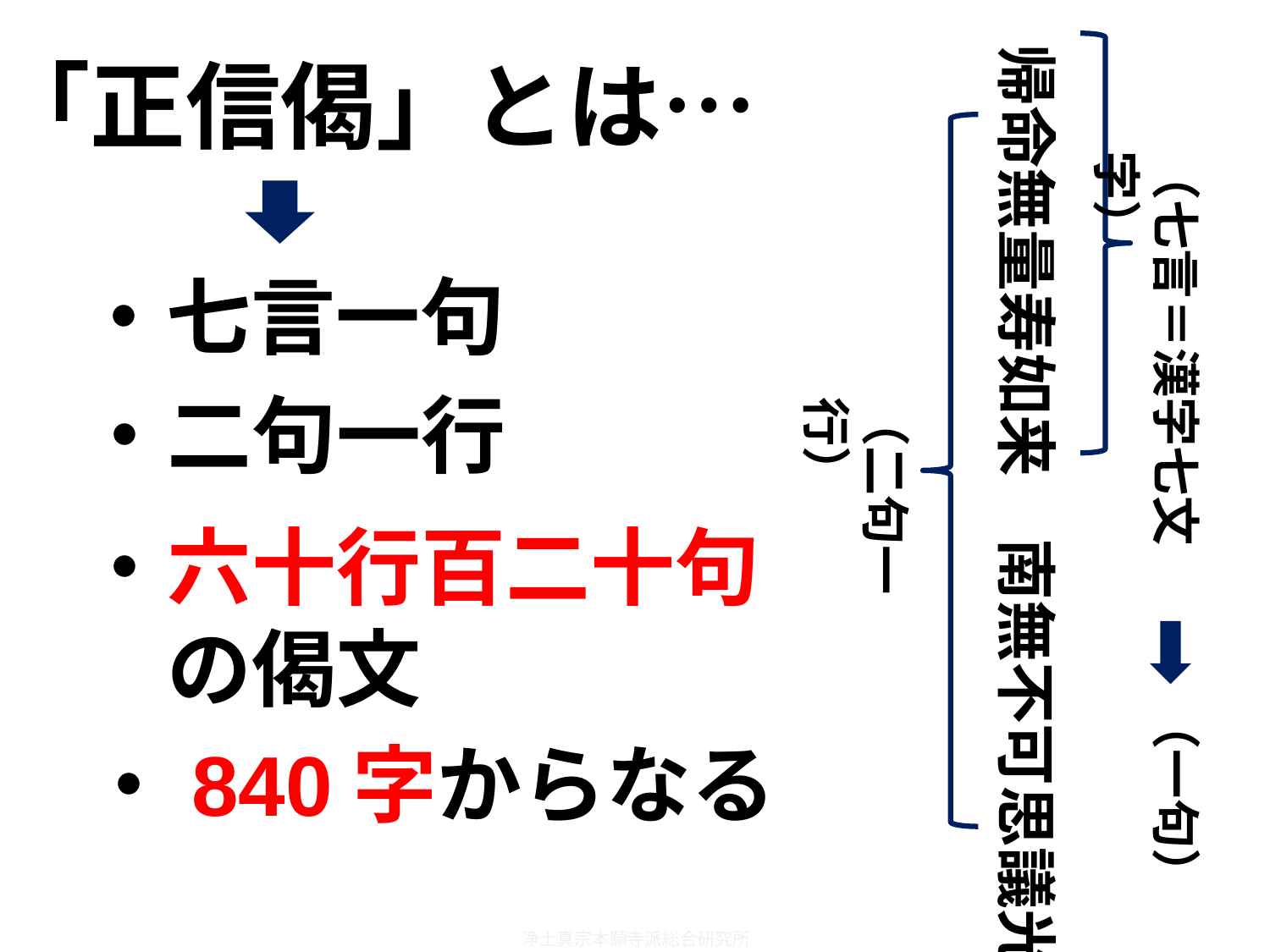

帰命無量寿如来　南無不可思議光

「正信偈」とは…

（七言＝漢字七文字）

・七言一句
・二句一行
（二句一行）
・六十行百二十句
　の偈文

（一句）
・840字からなる